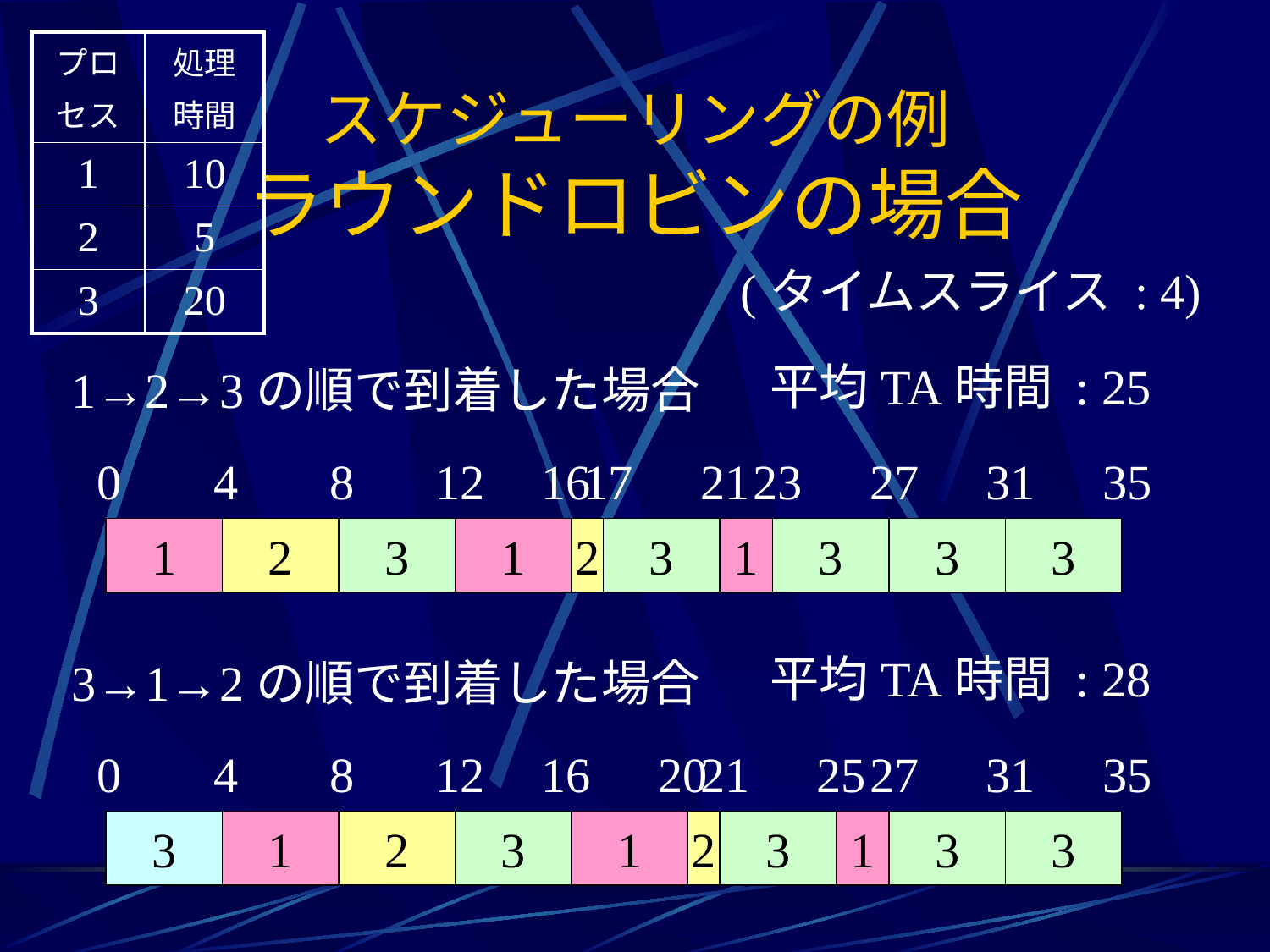

| プロ セス | 処理 時間 |
| --- | --- |
| 1 | 10 |
| 2 | 5 |
| 3 | 20 |
# スケジューリングの例 ラウンドロビンの場合
(タイムスライス : 4)
平均TA時間 : 25
1→2→3の順で到着した場合
0
4
1
8
2
12
3
16
1
17
2
21
3
23
1
27
3
31
3
35
3
平均TA時間 : 28
3→1→2の順で到着した場合
0
4
3
8
1
12
2
16
3
20
1
21
2
25
3
27
1
31
3
35
3